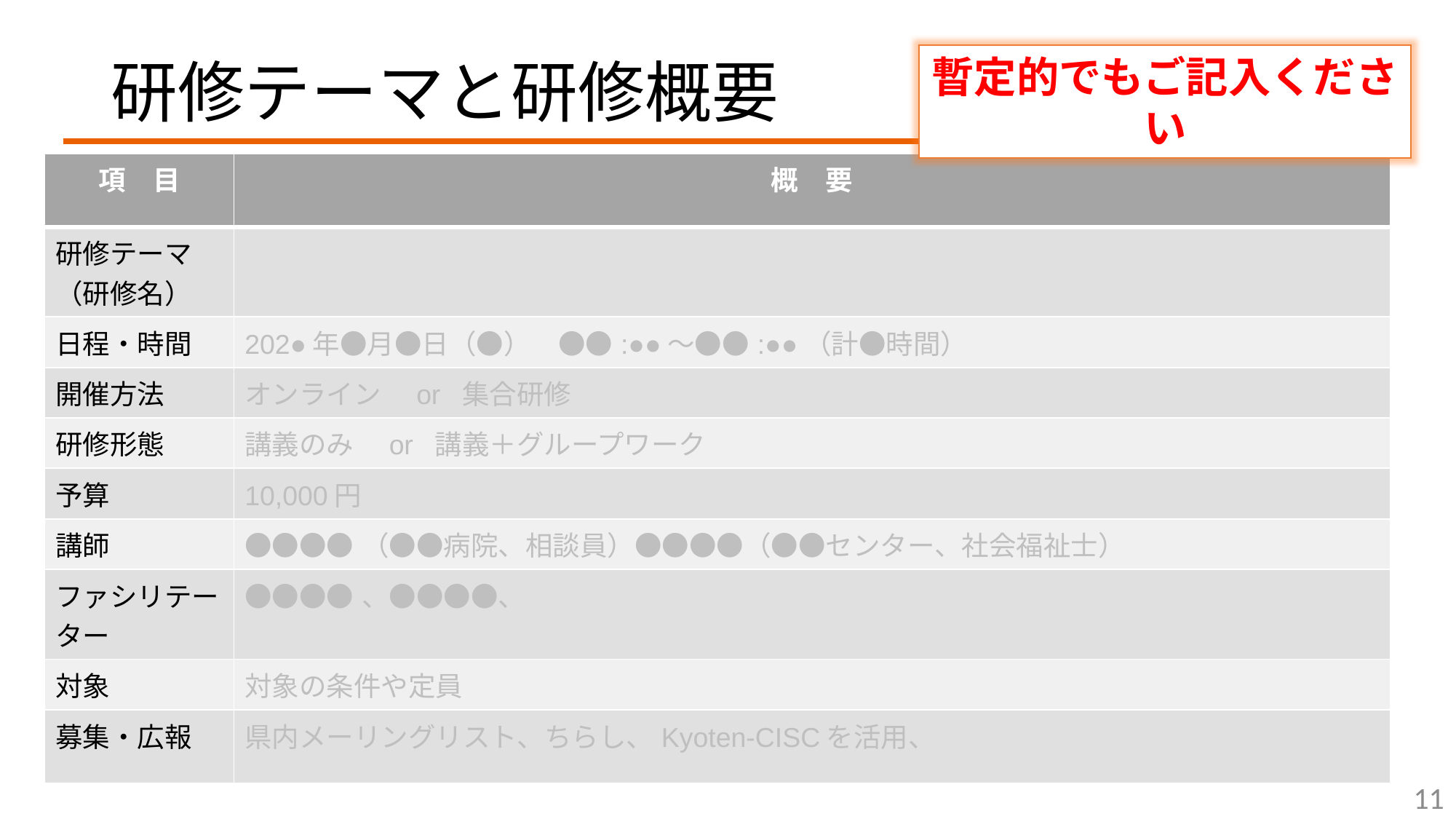

# 研修テーマと研修概要
暫定的でもご記入ください
| 項　目 | 概　要 |
| --- | --- |
| 研修テーマ （研修名） |  |
| 日程・時間 | 202●年●月●日（●）　●●:●●～●●:●●（計●時間） |
| 開催方法 | オンライン　or 集合研修 |
| 研修形態 | 講義のみ　or 講義＋グループワーク |
| 予算 | 10,000円 |
| 講師 | ●●●●（●●病院、相談員）●●●●（●●センター、社会福祉士） |
| ファシリテーター | ●●●●、●●●●、 |
| 対象 | 対象の条件や定員 |
| 募集・広報 | 県内メーリングリスト、ちらし、Kyoten-CISCを活用、 |
11